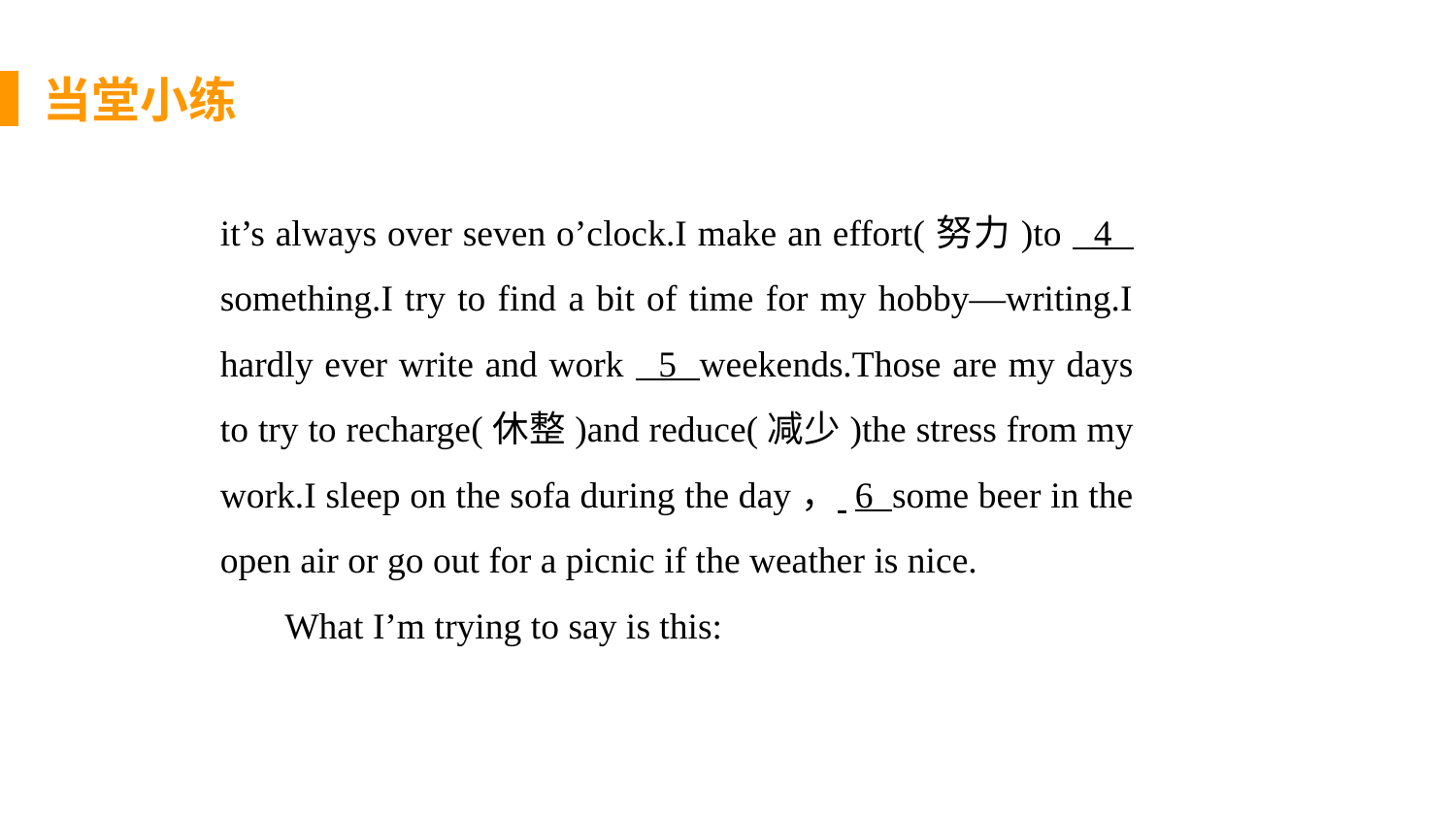

当堂小练

it’s always over seven o’clock.I make an effort(努力)to   4   something.I try to find a bit of time for my hobby—writing.I hardly ever write and work   5  weekends.Those are my days to try to recharge(休整)and reduce(减少)the stress from my work.I sleep on the sofa during the day， 6  some beer in the open air or go out for a picnic if the weather is nice.
       What I’m trying to say is this: